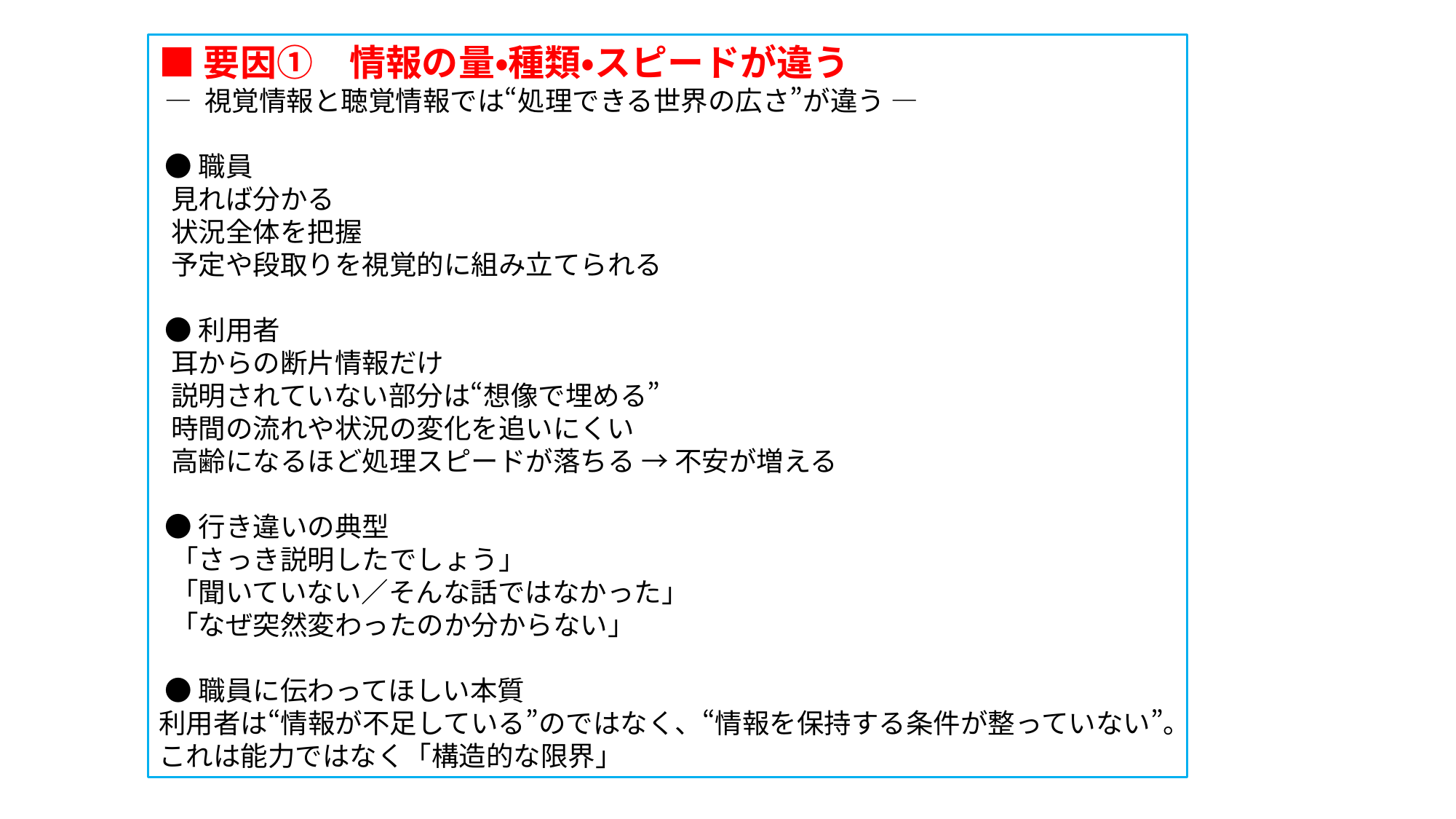

■要因①　情報の量・種類・スピードが違う
 ― 視覚情報と聴覚情報では“処理できる世界の広さ”が違う ―

 ●職員
 見れば分かる
 状況全体を把握
 予定や段取りを視覚的に組み立てられる

 ●利用者
 耳からの断片情報だけ
 説明されていない部分は“想像で埋める”
 時間の流れや状況の変化を追いにくい
 高齢になるほど処理スピードが落ちる → 不安が増える

 ●行き違いの典型
 「さっき説明したでしょう」
 「聞いていない／そんな話ではなかった」
 「なぜ突然変わったのか分からない」

 ●職員に伝わってほしい本質
利用者は“情報が不足している”のではなく、“情報を保持する条件が整っていない”。
これは能力ではなく「構造的な限界」